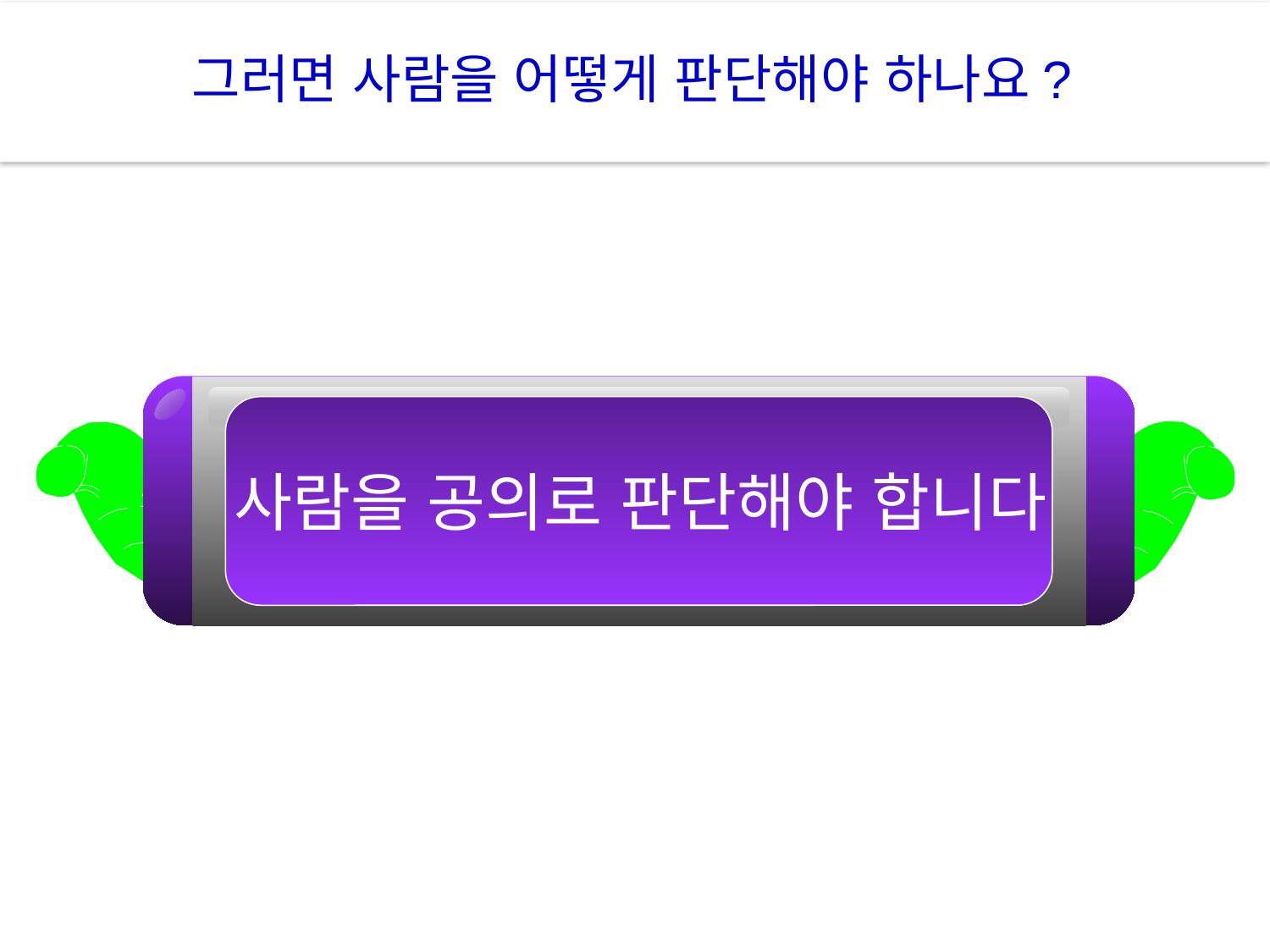

그러면 사람을 어떻게 판단해야 하나요?

사람을 공의로 판단해야 합니다